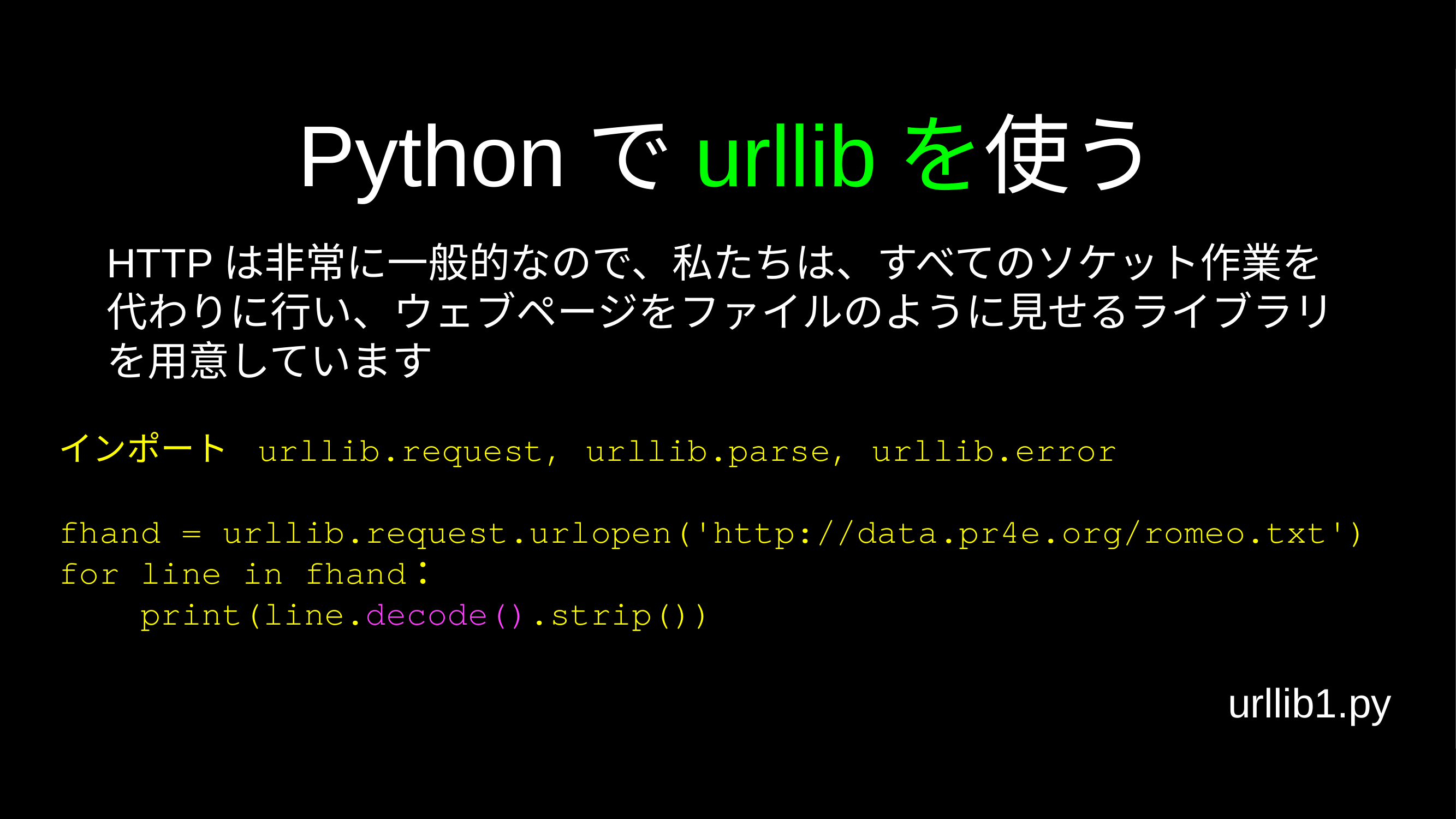

# Pythonでurllibを使う
HTTPは非常に一般的なので、私たちは、すべてのソケット作業を代わりに行い、ウェブページをファイルのように見せるライブラリを用意しています
インポート urllib.request, urllib.parse, urllib.error

fhand = urllib.request.urlopen('http://data.pr4e.org/romeo.txt')
for line in fhand：
    print(line.decode().strip())
urllib1.py